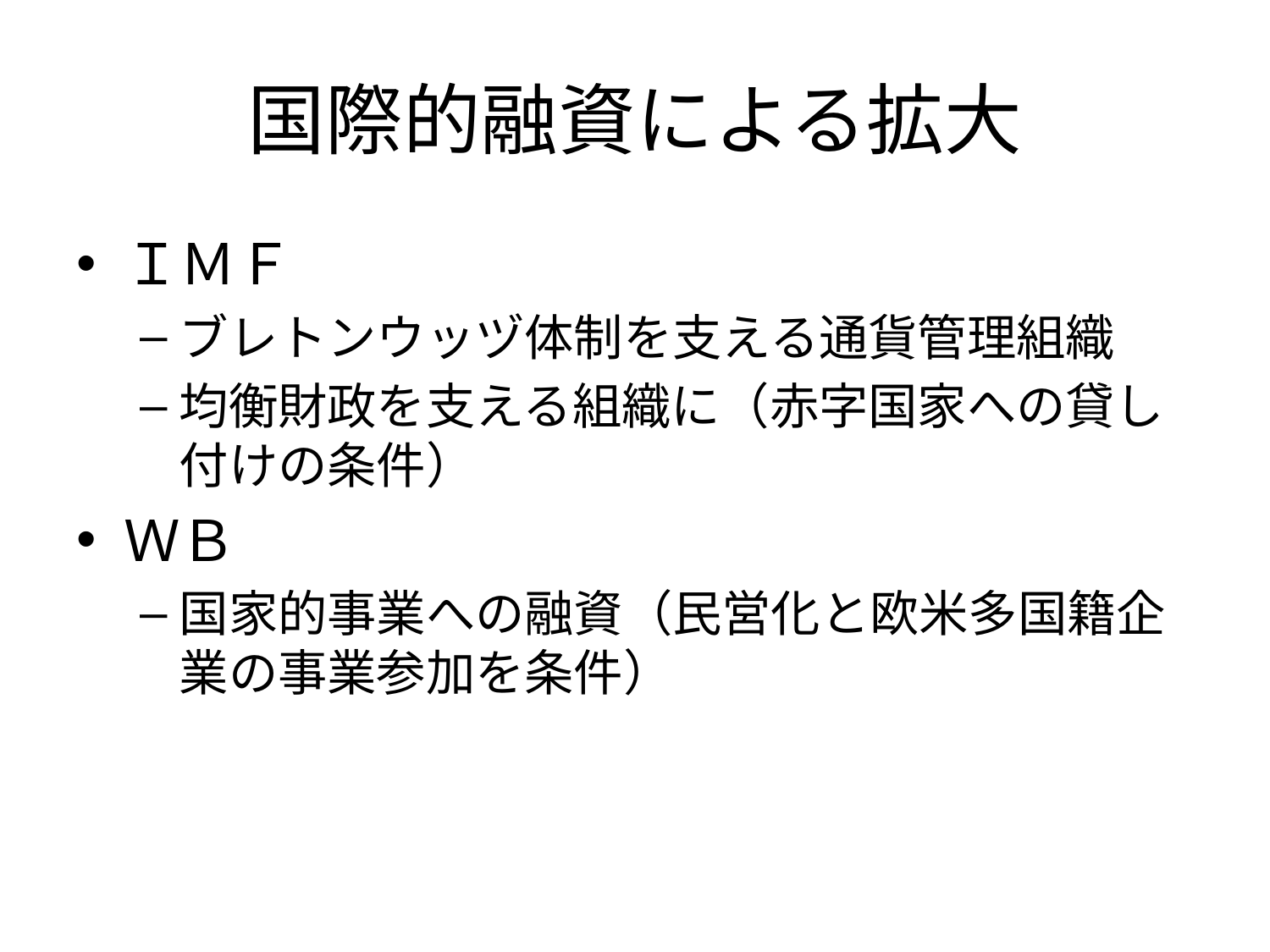

# 国際的融資による拡大
ＩＭＦ
ブレトンウッヅ体制を支える通貨管理組織
均衡財政を支える組織に（赤字国家への貸し付けの条件）
ＷＢ
国家的事業への融資（民営化と欧米多国籍企業の事業参加を条件）